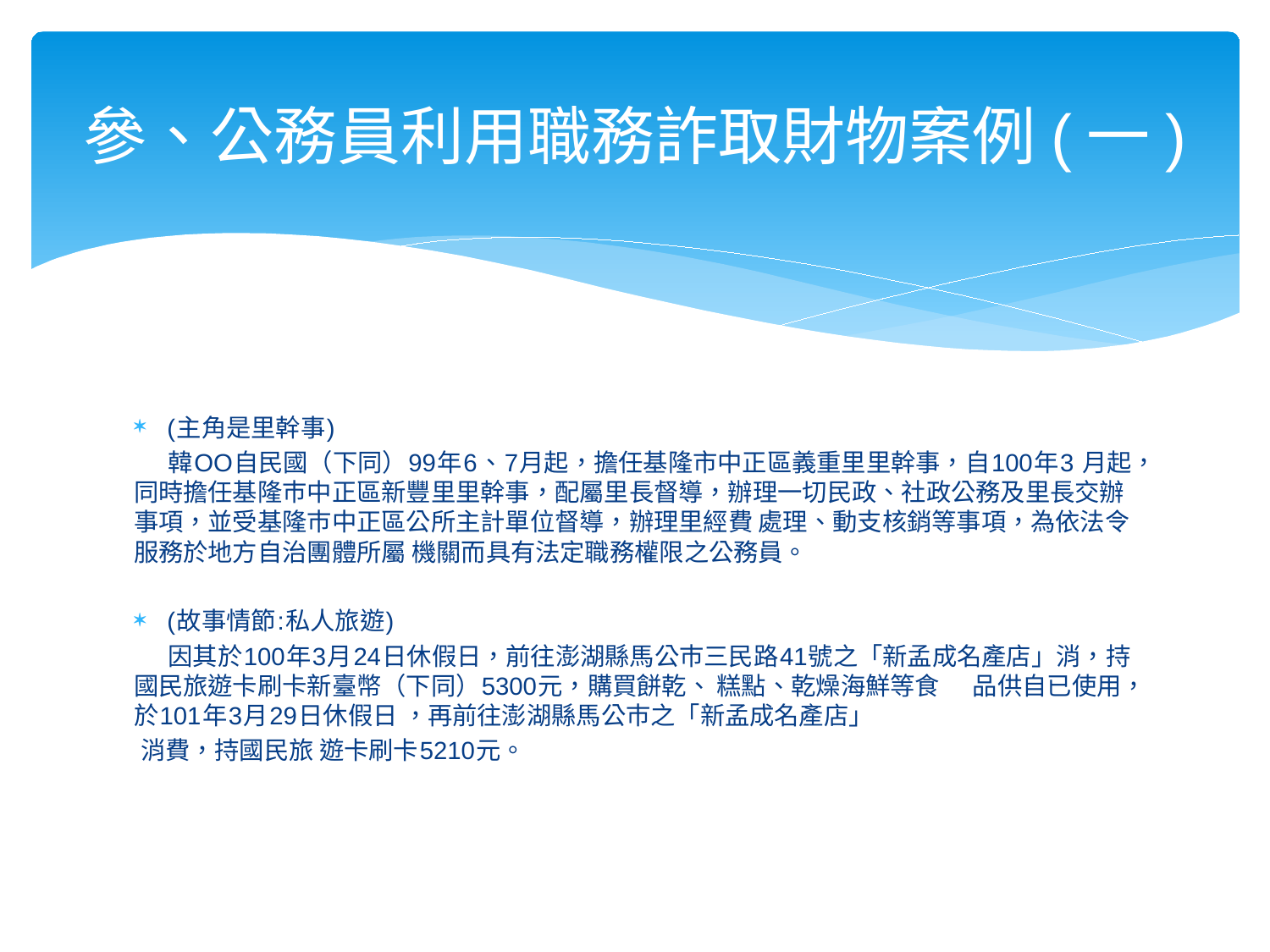

# 參、公務員利用職務詐取財物案例(一)

(主角是里幹事)
      韓OO自民國（下同）99年6、7月起，擔任基隆市中正區義重里里幹事，自100年3 月起，同時擔任基隆巿中正區新豐里里幹事，配屬里長督導，辦理一切民政、社政公務及里長交辦事項，並受基隆巿中正區公所主計單位督導，辦理里經費 處理、動支核銷等事項，為依法令服務於地方自治團體所屬 機關而具有法定職務權限之公務員。

(故事情節:私人旅遊)
      因其於100年3月24日休假日，前往澎湖縣馬公巿三民路41號之「新孟成名產店」消，持國民旅遊卡刷卡新臺幣（下同）5300元，購買餅乾、 糕點、乾燥海鮮等食      品供自已使用，於101年3月29日休假日 ，再前往澎湖縣馬公巿之「新孟成名產店」
 消費，持國民旅 遊卡刷卡5210元。